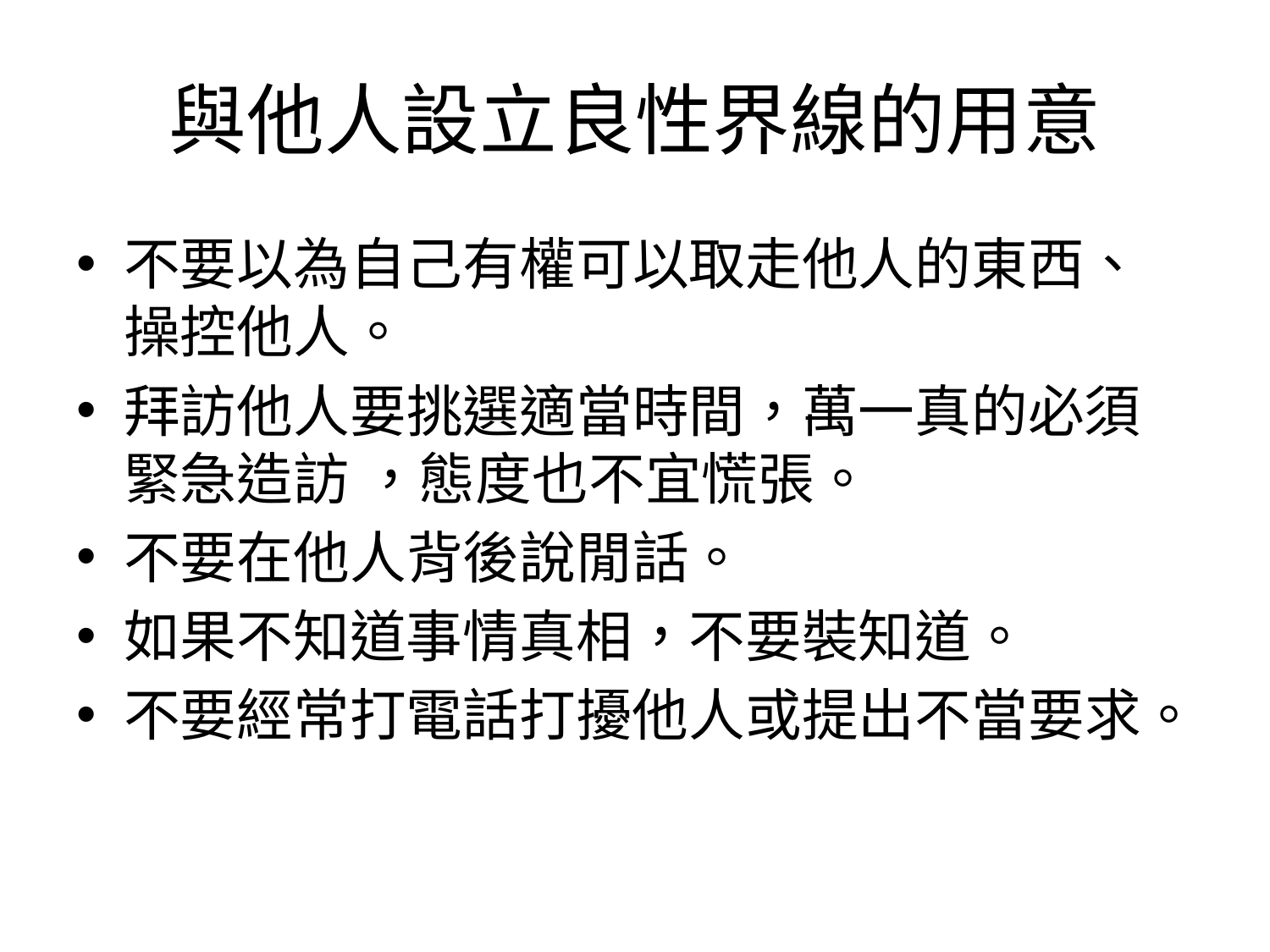

# 與他人設立良性界線的用意
不要以為自己有權可以取走他人的東西、操控他人。
拜訪他人要挑選適當時間，萬一真的必須緊急造訪 ，態度也不宜慌張。
不要在他人背後說閒話。
如果不知道事情真相，不要裝知道。
不要經常打電話打擾他人或提出不當要求。